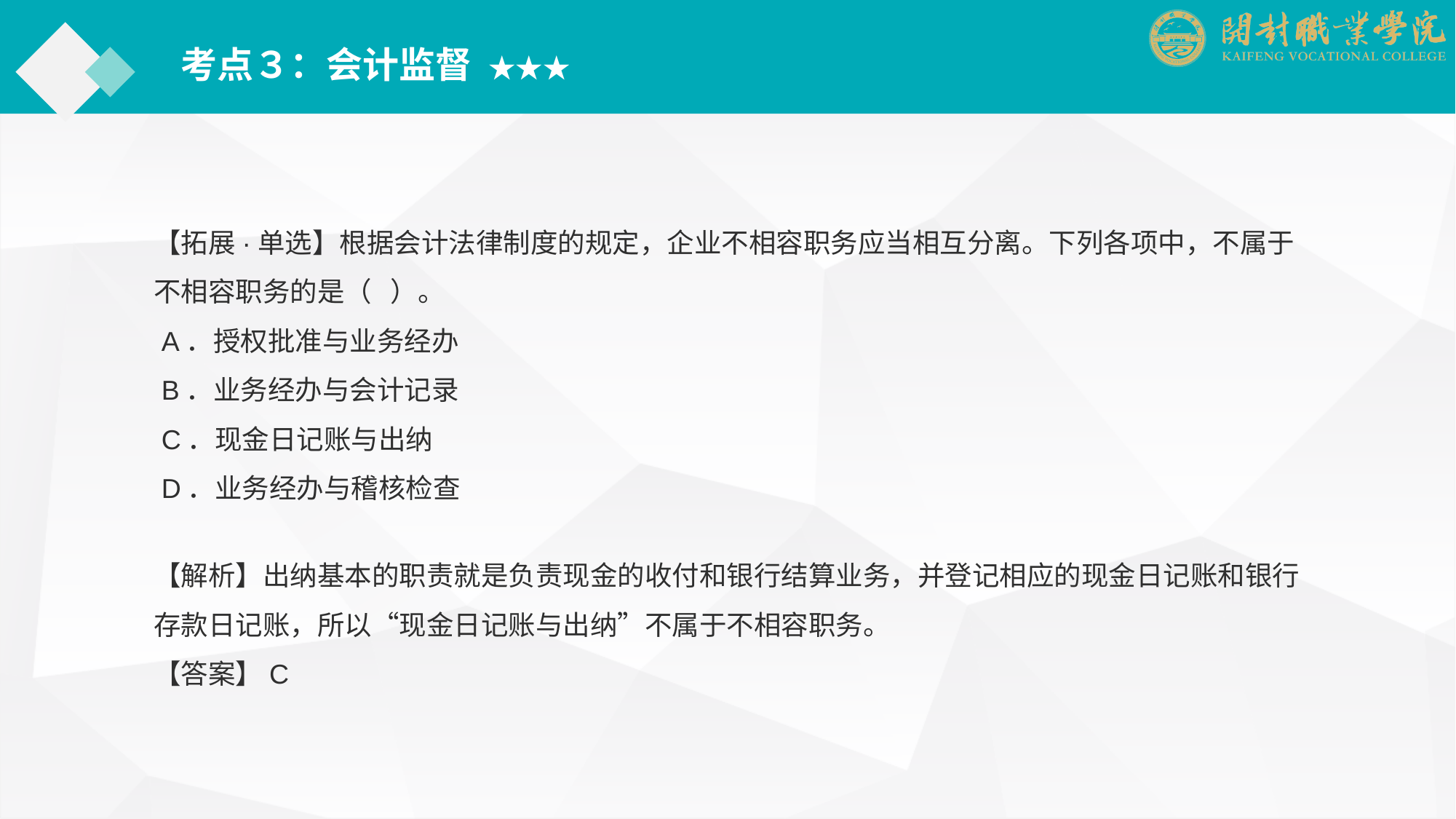

考点３：会计监督  ★★★
【拓展·单选】根据会计法律制度的规定，企业不相容职务应当相互分离。下列各项中，不属于不相容职务的是（   ）。
 A．授权批准与业务经办
 B．业务经办与会计记录
 C．现金日记账与出纳
 D．业务经办与稽核检查
【解析】出纳基本的职责就是负责现金的收付和银行结算业务，并登记相应的现金日记账和银行存款日记账，所以“现金日记账与出纳”不属于不相容职务。
【答案】C